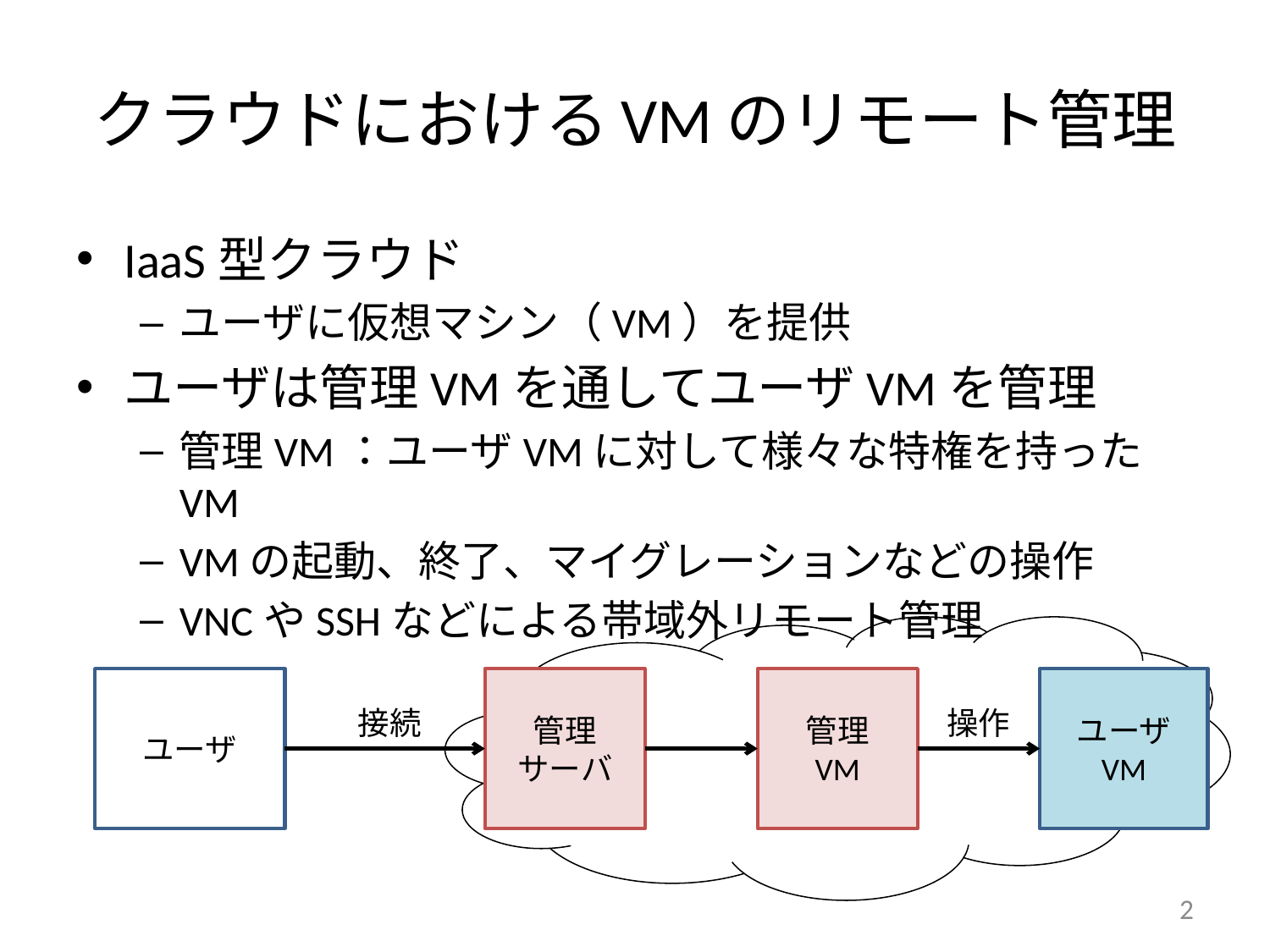

# クラウドにおけるVMのリモート管理
IaaS型クラウド
ユーザに仮想マシン（VM）を提供
ユーザは管理VMを通してユーザVMを管理
管理VM：ユーザVMに対して様々な特権を持ったVM
VMの起動、終了、マイグレーションなどの操作
VNCやSSHなどによる帯域外リモート管理

ユーザ
管理
サーバ
管理
VM
ユーザ
VM
接続
操作
2